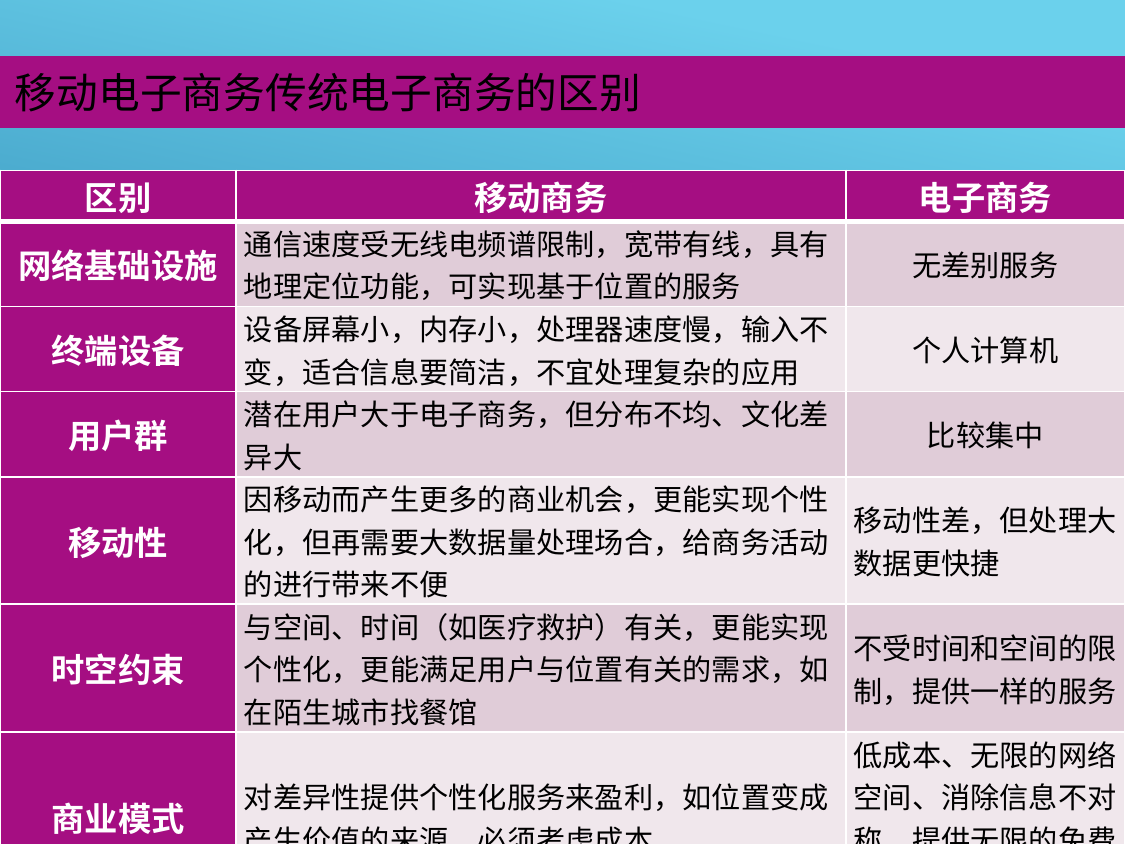

移动电子商务传统电子商务的区别
| 区别 | 移动商务 | 电子商务 |
| --- | --- | --- |
| 网络基础设施 | 通信速度受无线电频谱限制，宽带有线，具有地理定位功能，可实现基于位置的服务 | 无差别服务 |
| 终端设备 | 设备屏幕小，内存小，处理器速度慢，输入不变，适合信息要简洁，不宜处理复杂的应用 | 个人计算机 |
| 用户群 | 潜在用户大于电子商务，但分布不均、文化差异大 | 比较集中 |
| 移动性 | 因移动而产生更多的商业机会，更能实现个性化，但再需要大数据量处理场合，给商务活动的进行带来不便 | 移动性差，但处理大数据更快捷 |
| 时空约束 | 与空间、时间（如医疗救护）有关，更能实现个性化，更能满足用户与位置有关的需求，如在陌生城市找餐馆 | 不受时间和空间的限制，提供一样的服务 |
| 商业模式 | 对差异性提供个性化服务来盈利，如位置变成产生价值的来源，必须考虑成本 | 低成本、无限的网络空间、消除信息不对称，提供无限的免费信息服务。 |